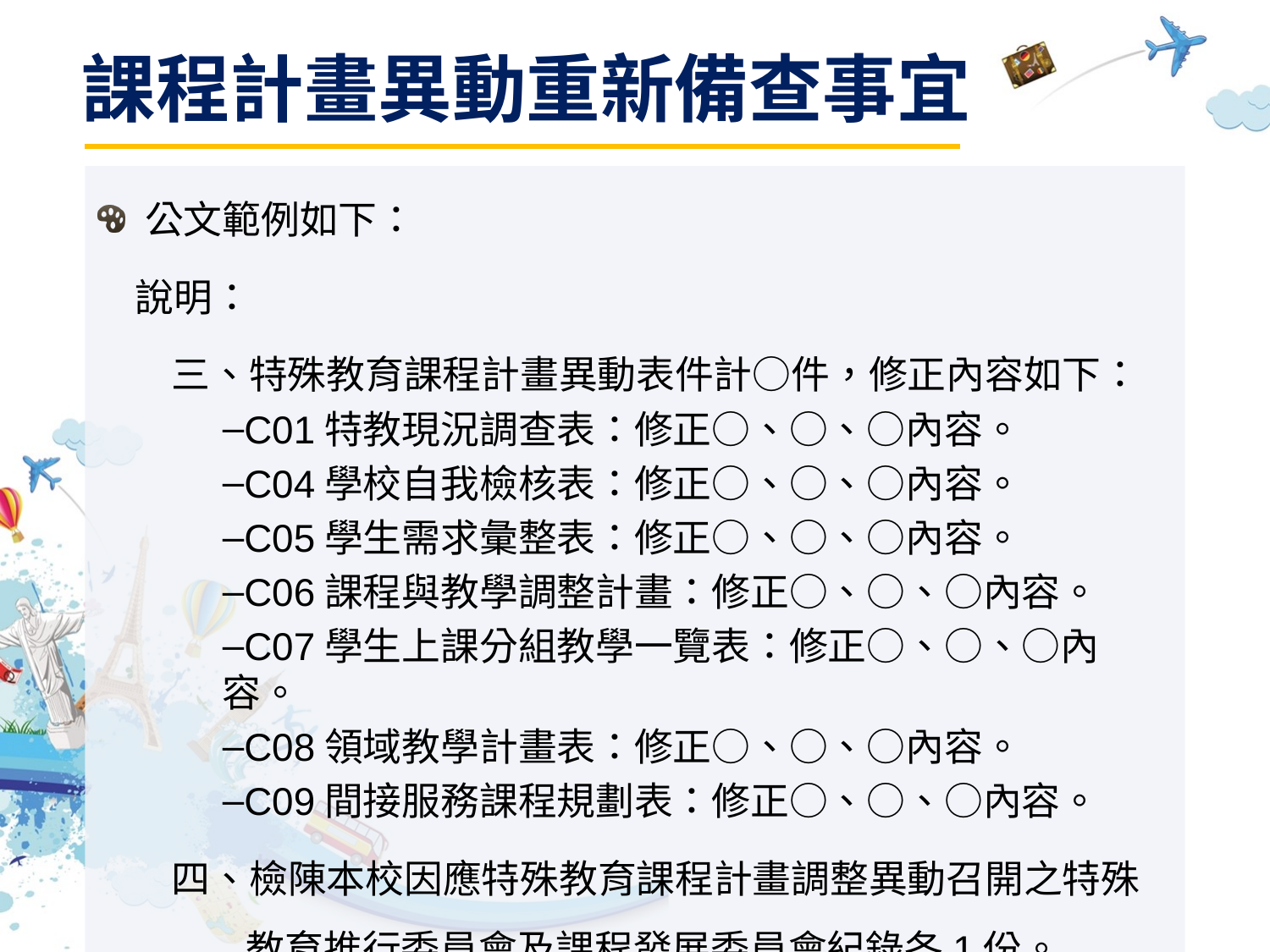

課程計畫異動重新備查事宜
公文範例如下：
說明：
三、特殊教育課程計畫異動表件計○件，修正內容如下：
C01特教現況調查表：修正○、○、○內容。
C04學校自我檢核表：修正○、○、○內容。
C05學生需求彙整表：修正○、○、○內容。
C06課程與教學調整計畫：修正○、○、○內容。
C07學生上課分組教學一覽表：修正○、○、○內容。
C08領域教學計畫表：修正○、○、○內容。
C09間接服務課程規劃表：修正○、○、○內容。
四、檢陳本校因應特殊教育課程計畫調整異動召開之特殊教育推行委員會及課程發展委員會紀錄各1份。